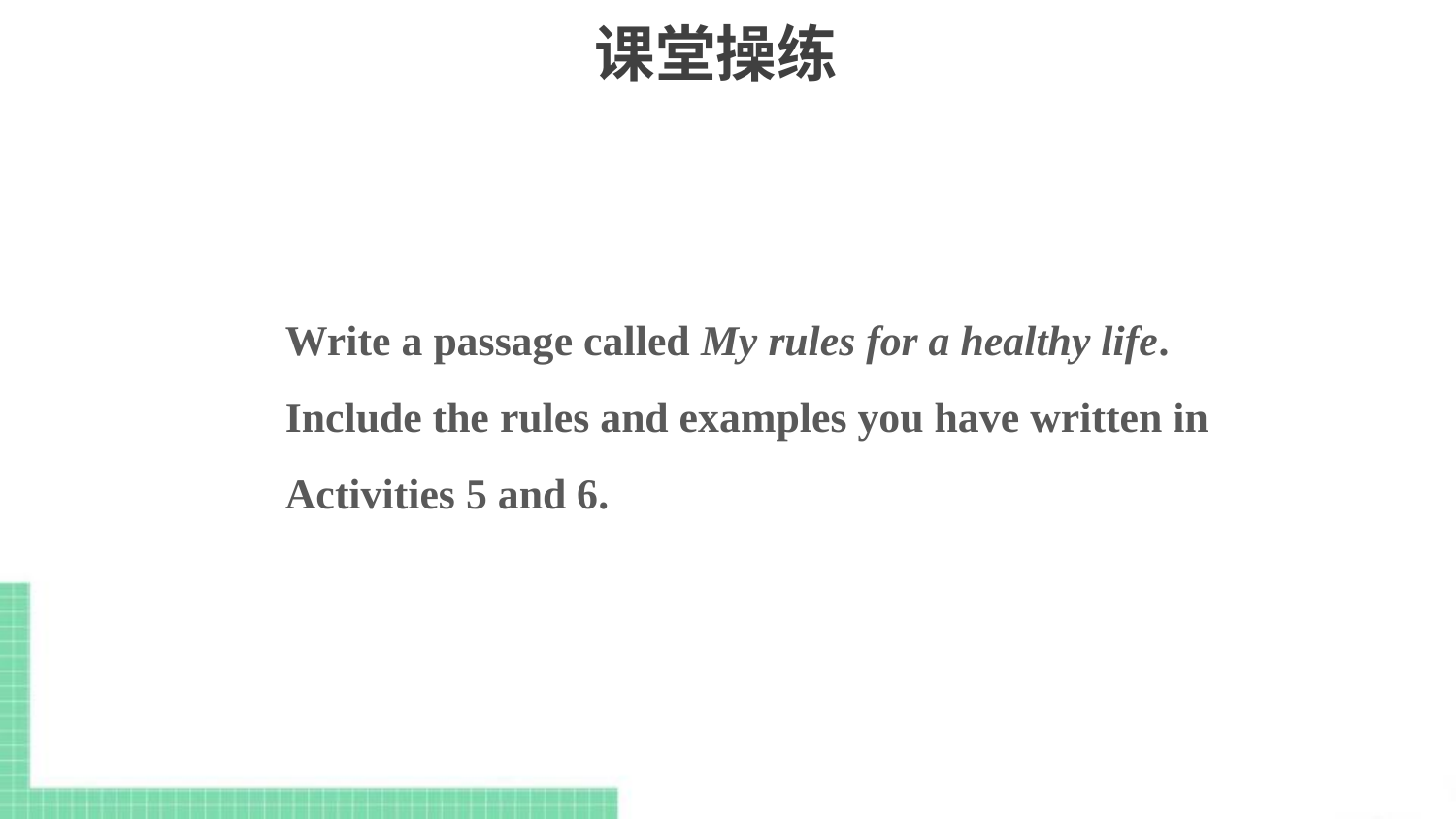

# 课堂操练
Write a passage called My rules for a healthy life. Include the rules and examples you have written in  Activities 5 and 6.